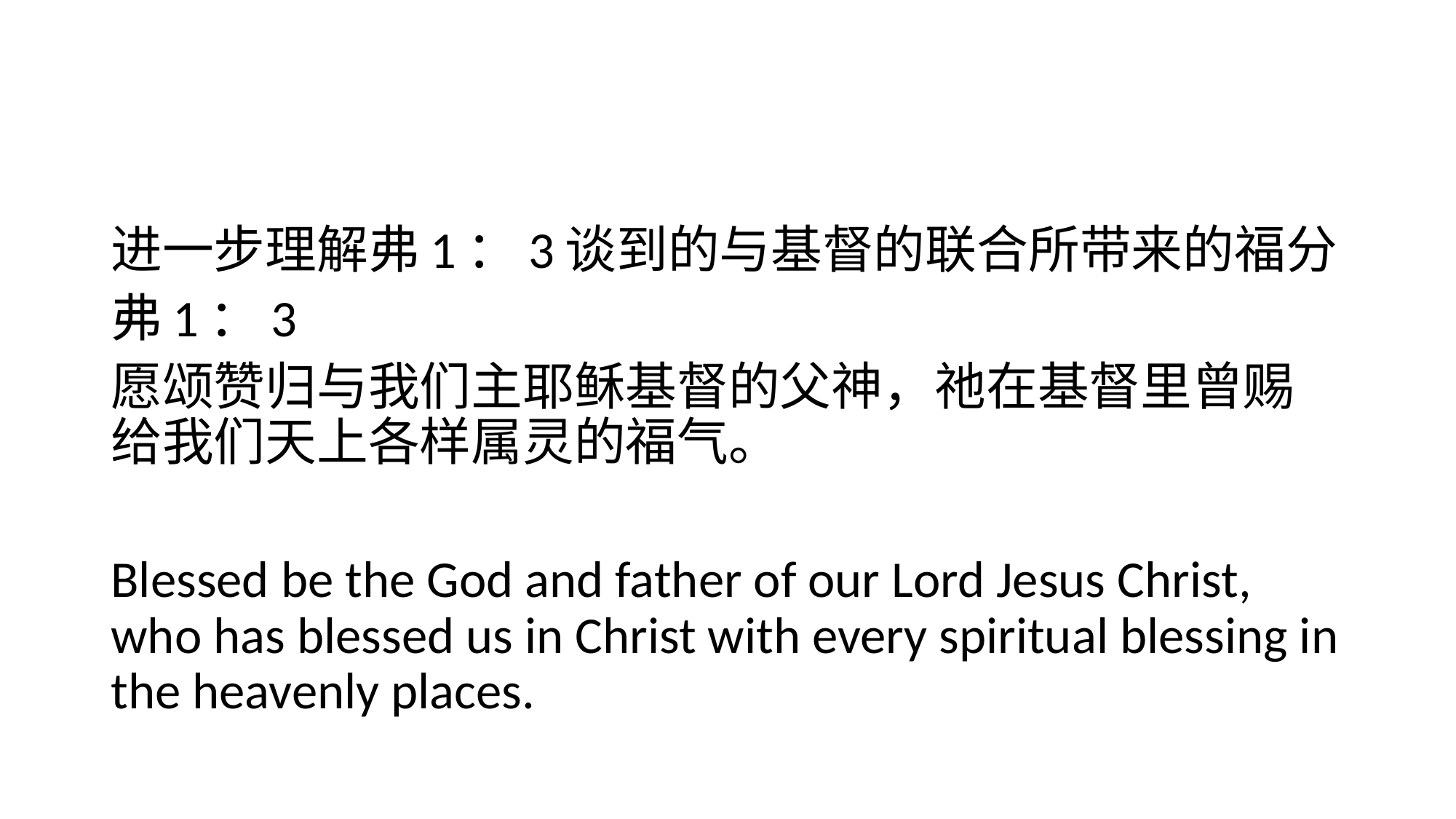

#
进一步理解弗1：3谈到的与基督的联合所带来的福分
弗1：3
愿颂赞归与我们主耶稣基督的父神，祂在基督里曾赐给我们天上各样属灵的福气。

Blessed be the God and father of our Lord Jesus Christ, who has blessed us in Christ with every spiritual blessing in the heavenly places.